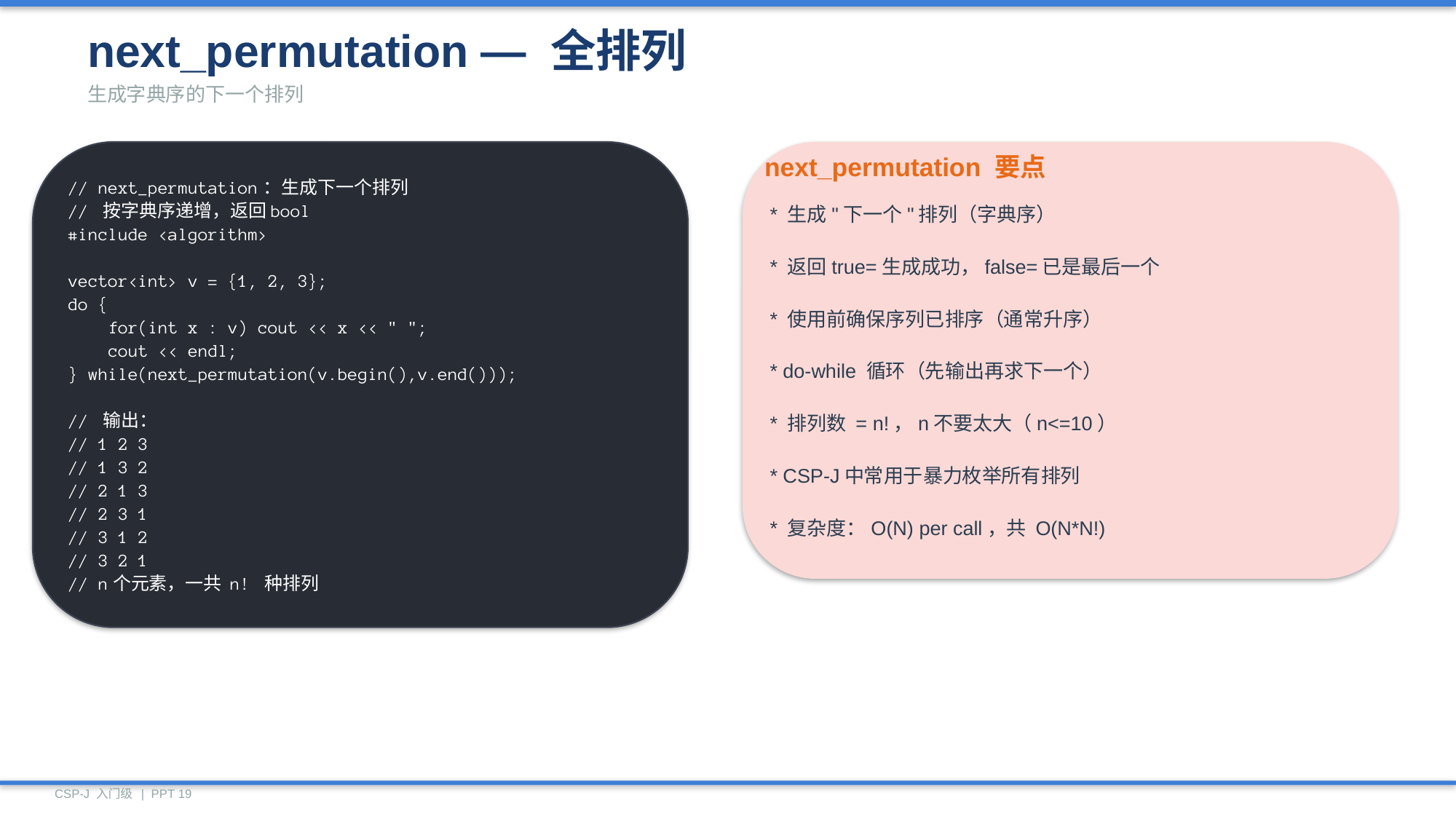

next_permutation — 全排列
生成字典序的下一个排列
// next_permutation：生成下一个排列
// 按字典序递增，返回bool
#include <algorithm>

vector<int> v = {1, 2, 3};
do {
    for(int x : v) cout << x << " ";
    cout << endl;
} while(next_permutation(v.begin(),v.end()));

// 输出：
// 1 2 3
// 1 3 2
// 2 1 3
// 2 3 1
// 3 1 2
// 3 2 1
// n个元素，一共 n! 种排列

next_permutation 要点
* 生成"下一个"排列（字典序）
* 返回true=生成成功，false=已是最后一个
* 使用前确保序列已排序（通常升序）
* do-while 循环（先输出再求下一个）
* 排列数 = n!，n不要太大（n<=10）
* CSP-J中常用于暴力枚举所有排列
* 复杂度：O(N) per call，共 O(N*N!)

CSP-J 入门级  |  PPT 19